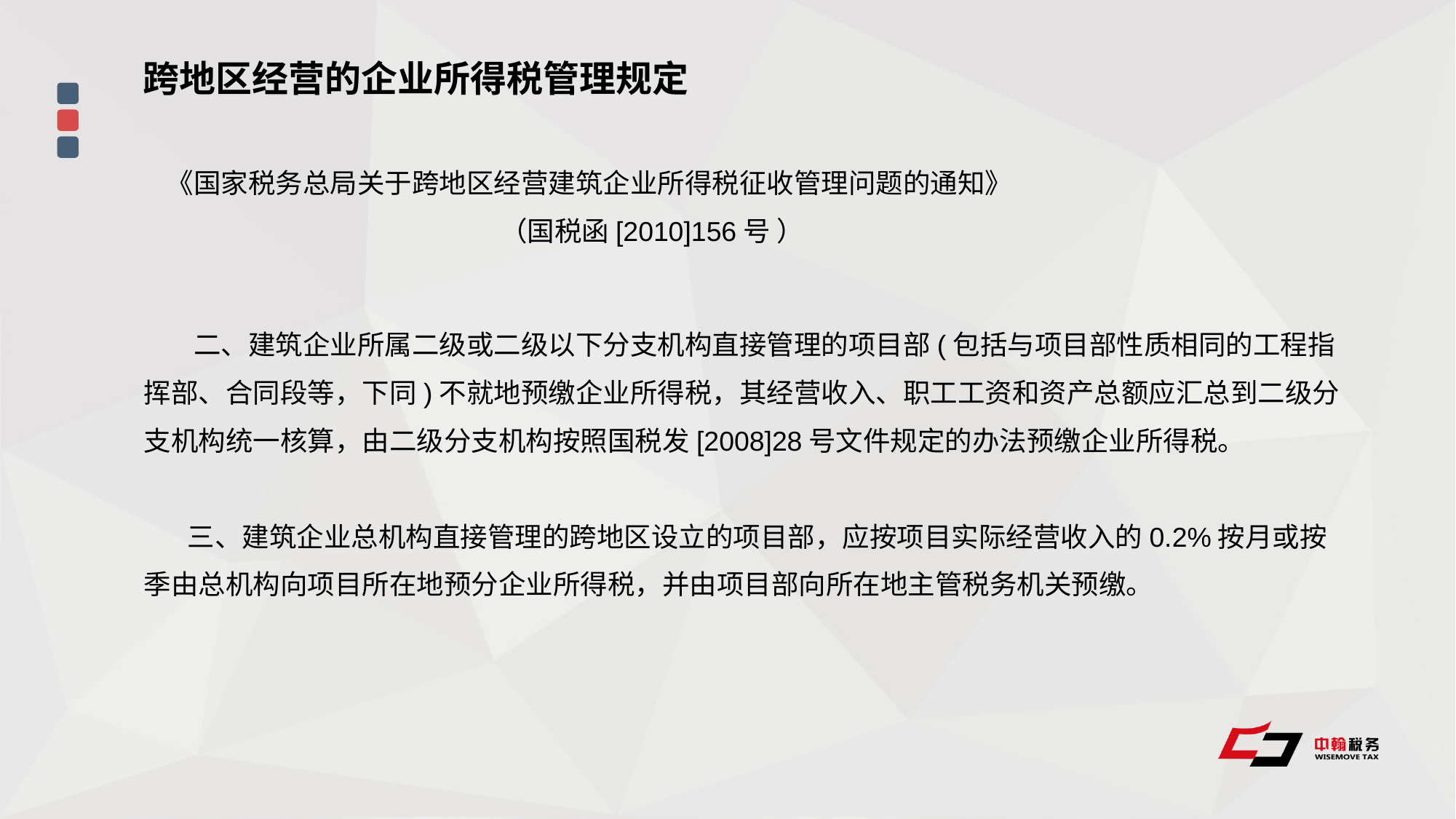

跨地区经营的企业所得税管理规定
《国家税务总局关于跨地区经营建筑企业所得税征收管理问题的通知》
（国税函[2010]156号 ）
       二、建筑企业所属二级或二级以下分支机构直接管理的项目部(包括与项目部性质相同的工程指挥部、合同段等，下同)不就地预缴企业所得税，其经营收入、职工工资和资产总额应汇总到二级分支机构统一核算，由二级分支机构按照国税发[2008]28号文件规定的办法预缴企业所得税。

      三、建筑企业总机构直接管理的跨地区设立的项目部，应按项目实际经营收入的0.2%按月或按季由总机构向项目所在地预分企业所得税，并由项目部向所在地主管税务机关预缴。